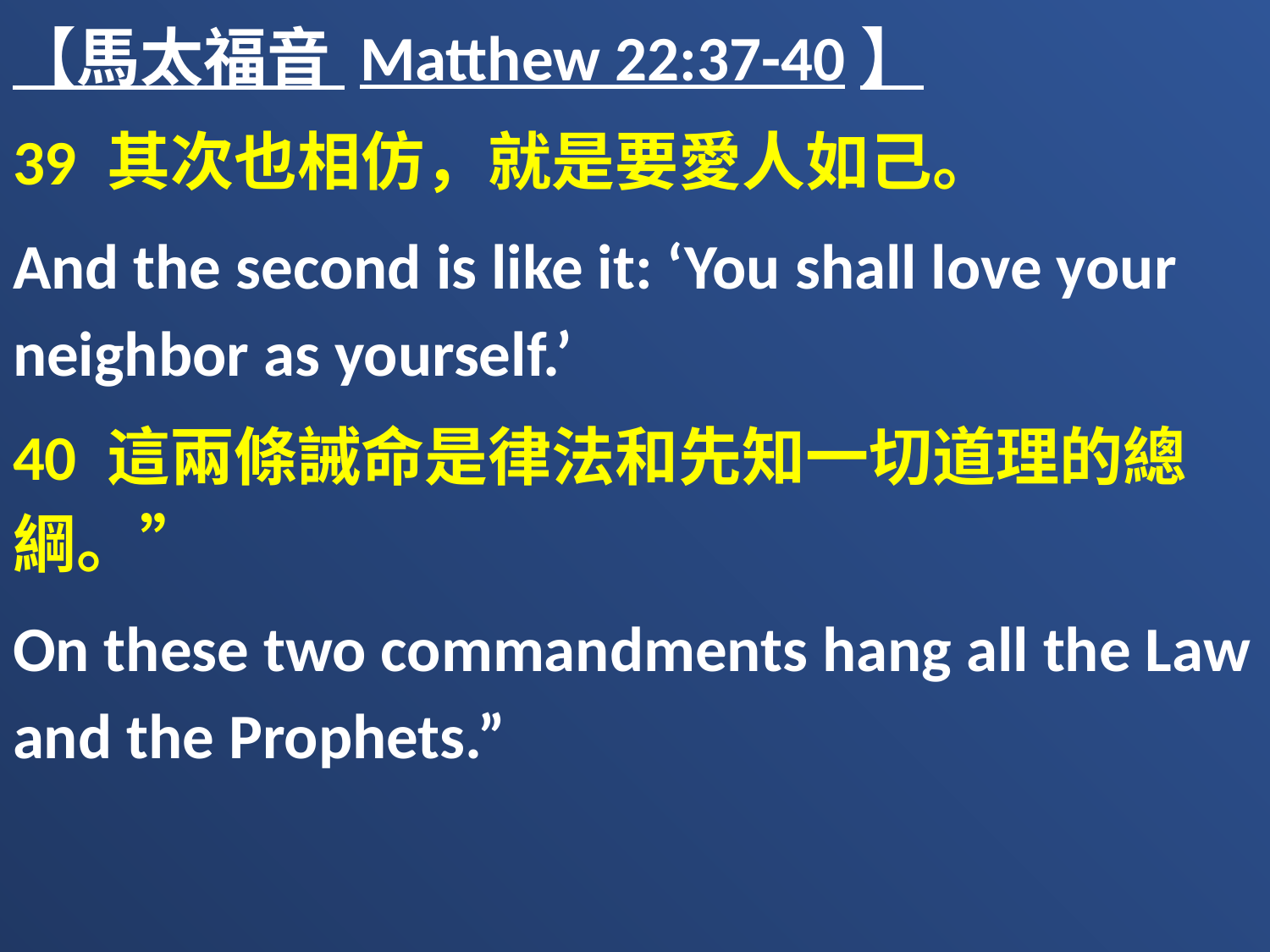

【馬太福音 Matthew 22:37-40】
39 其次也相仿，就是要愛人如己。
And the second is like it: ‘You shall love your neighbor as yourself.’
40 這兩條誡命是律法和先知一切道理的總綱。”
On these two commandments hang all the Law and the Prophets.”